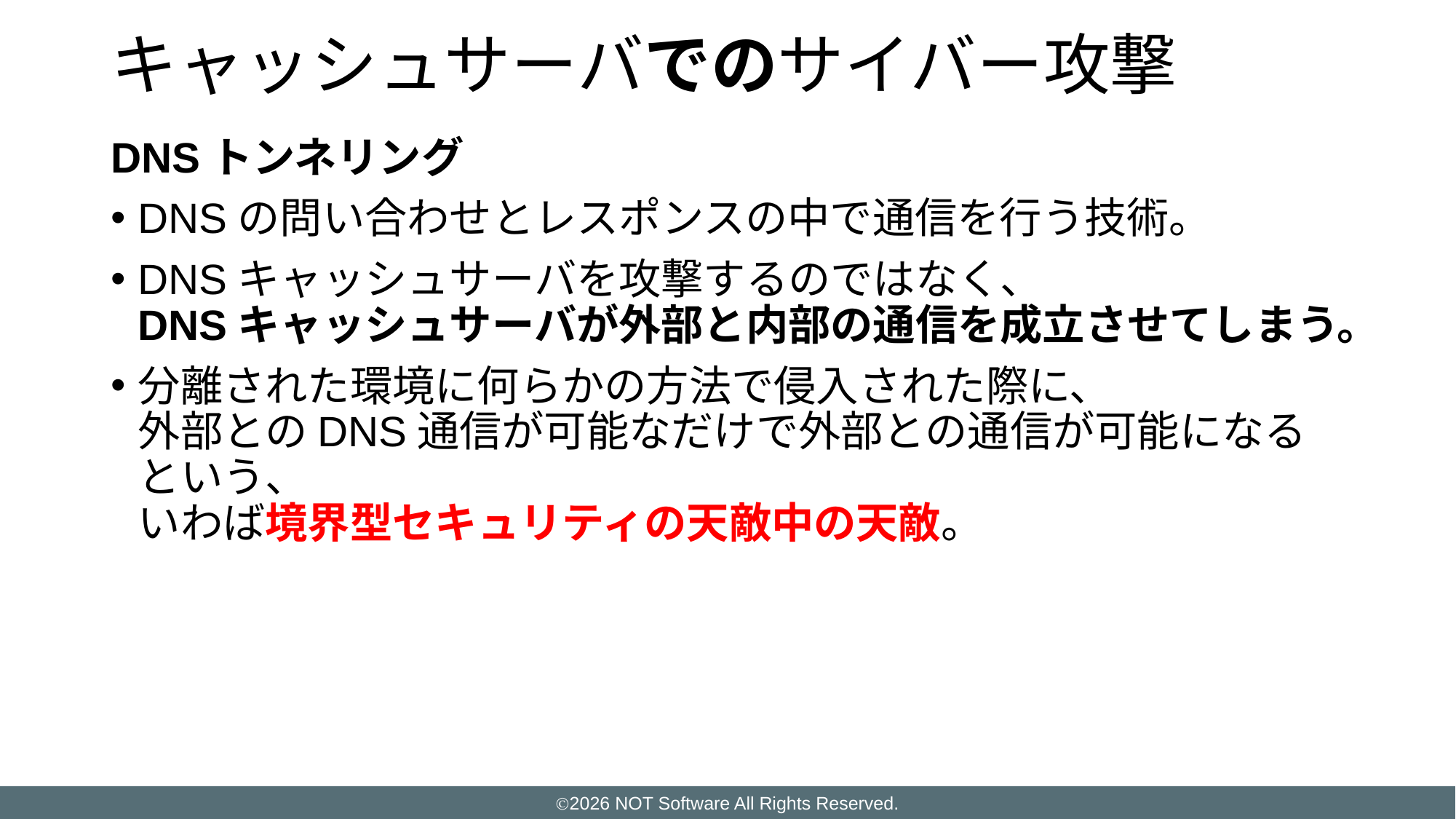

# キャッシュサーバでのサイバー攻撃
DNSトンネリング
DNSの問い合わせとレスポンスの中で通信を行う技術。
DNSキャッシュサーバを攻撃するのではなく、
DNSキャッシュサーバが外部と内部の通信を成立させてしまう。
分離された環境に何らかの方法で侵入された際に、
外部とのDNS通信が可能なだけで外部との通信が可能になるという、
いわば境界型セキュリティの天敵中の天敵。